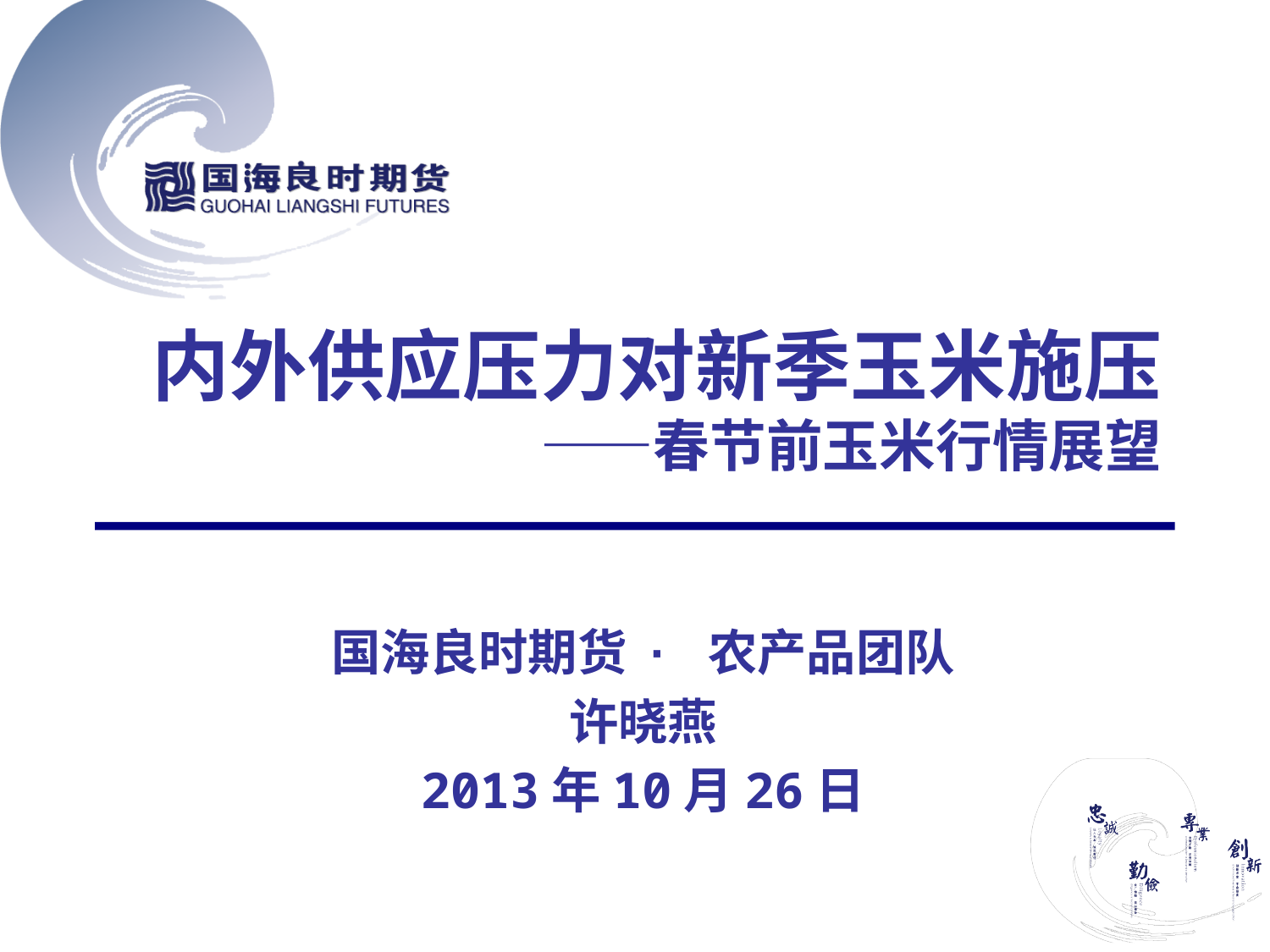

# 内外供应压力对新季玉米施压 ——春节前玉米行情展望
国海良时期货 · 农产品团队
许晓燕
2013年10月26日